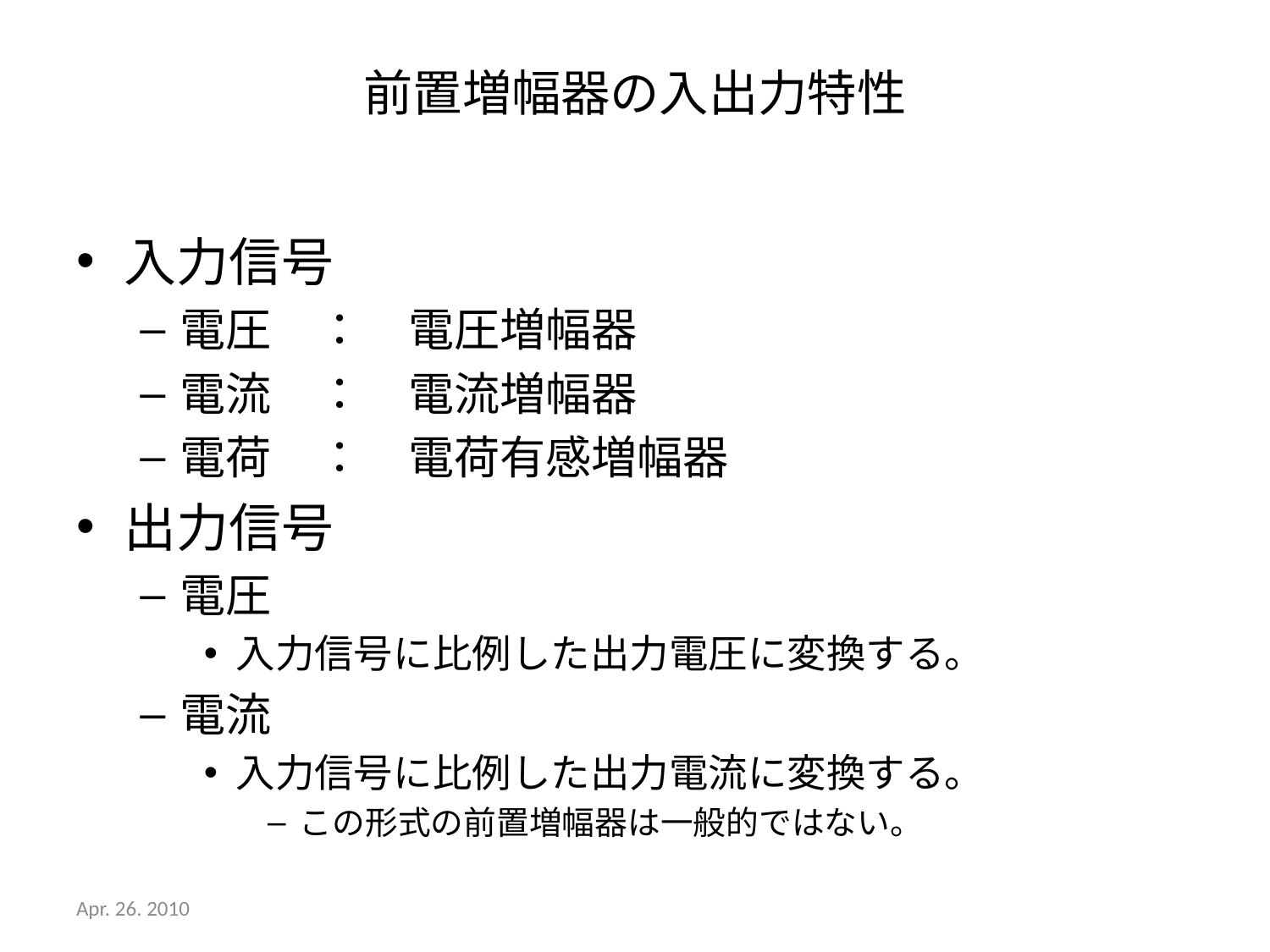

# 前置増幅器の入出力特性
入力信号
電圧　：　電圧増幅器
電流　：　電流増幅器
電荷　：　電荷有感増幅器
出力信号
電圧
入力信号に比例した出力電圧に変換する。
電流
入力信号に比例した出力電流に変換する。
この形式の前置増幅器は一般的ではない。
Apr. 26. 2010